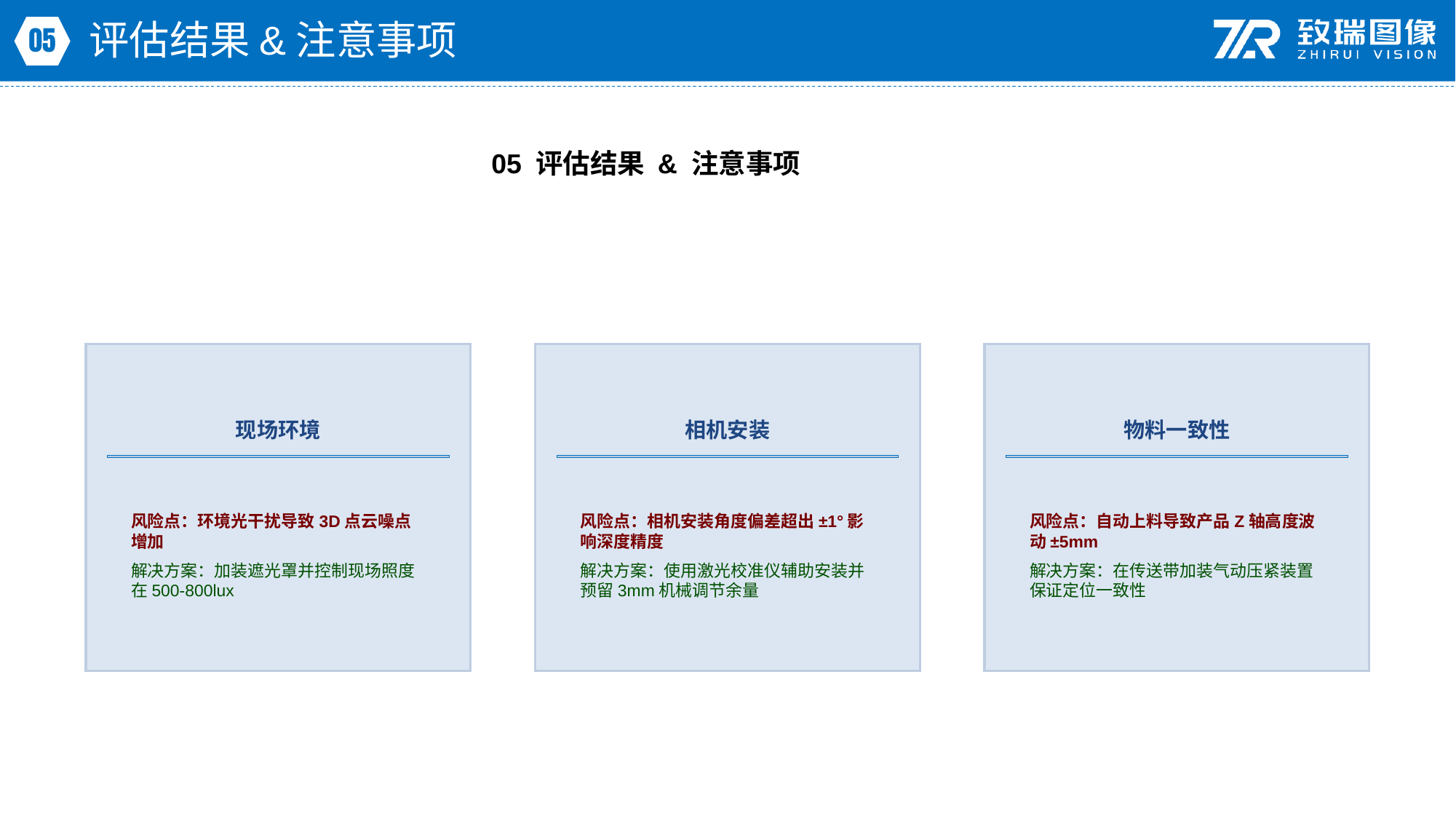

评估结果&注意事项
05

05 评估结果 & 注意事项

现场环境

相机安装

物料一致性

风险点：环境光干扰导致3D点云噪点增加
解决方案：加装遮光罩并控制现场照度在500-800lux

风险点：相机安装角度偏差超出±1°影响深度精度
解决方案：使用激光校准仪辅助安装并预留3mm机械调节余量

风险点：自动上料导致产品Z轴高度波动±5mm
解决方案：在传送带加装气动压紧装置保证定位一致性